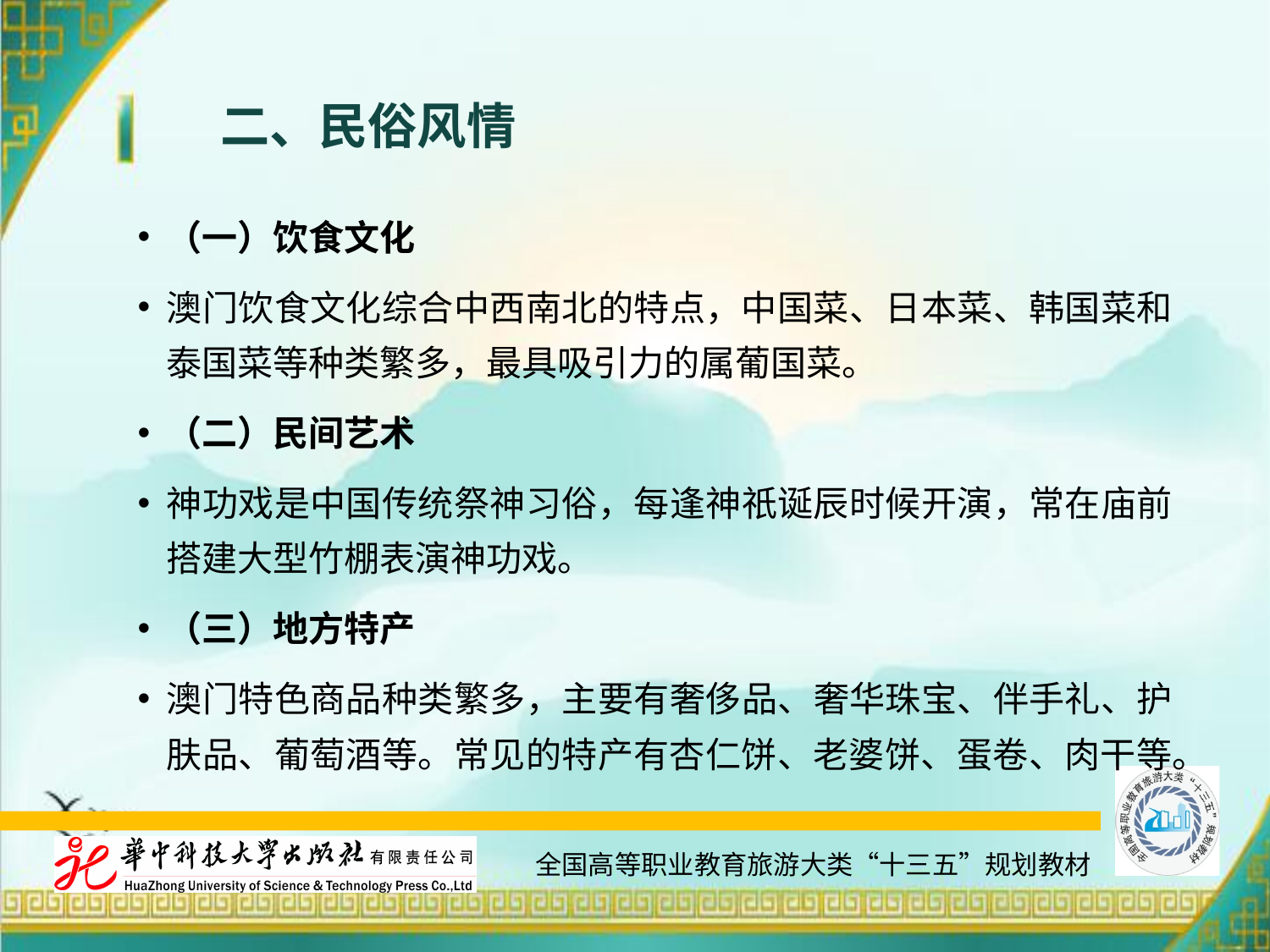

# 二、民俗风情
（一）饮食文化
澳门饮食文化综合中西南北的特点，中国菜、日本菜、韩国菜和泰国菜等种类繁多，最具吸引力的属葡国菜。
（二）民间艺术
神功戏是中国传统祭神习俗，每逢神祇诞辰时候开演，常在庙前搭建大型竹棚表演神功戏。
（三）地方特产
澳门特色商品种类繁多，主要有奢侈品、奢华珠宝、伴手礼、护肤品、葡萄酒等。常见的特产有杏仁饼、老婆饼、蛋卷、肉干等。